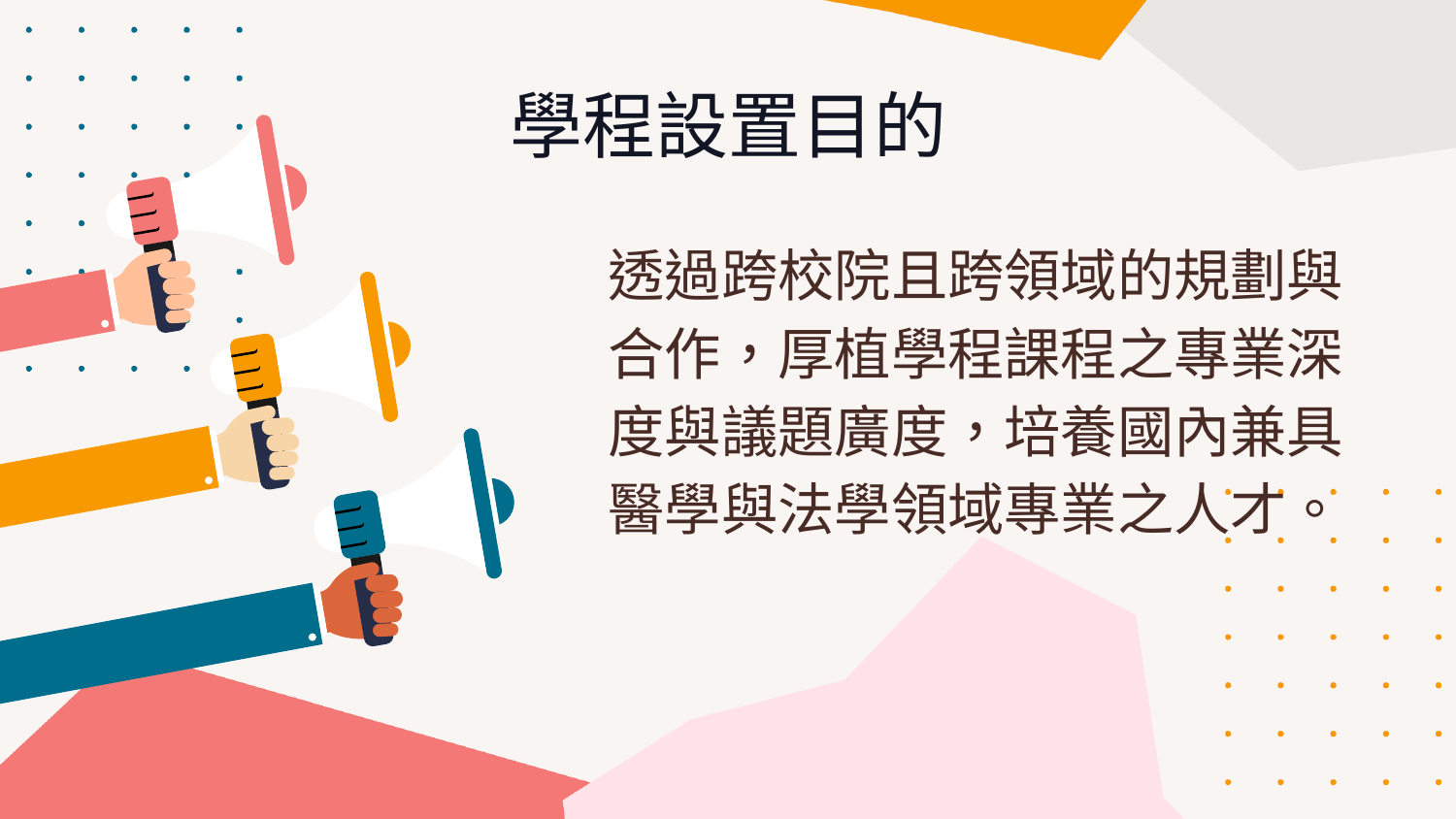

# 學程設置目的

透過跨校院且跨領域的規劃與合作，厚植學程課程之專業深度與議題廣度，培養國內兼具醫學與法學領域專業之人才。